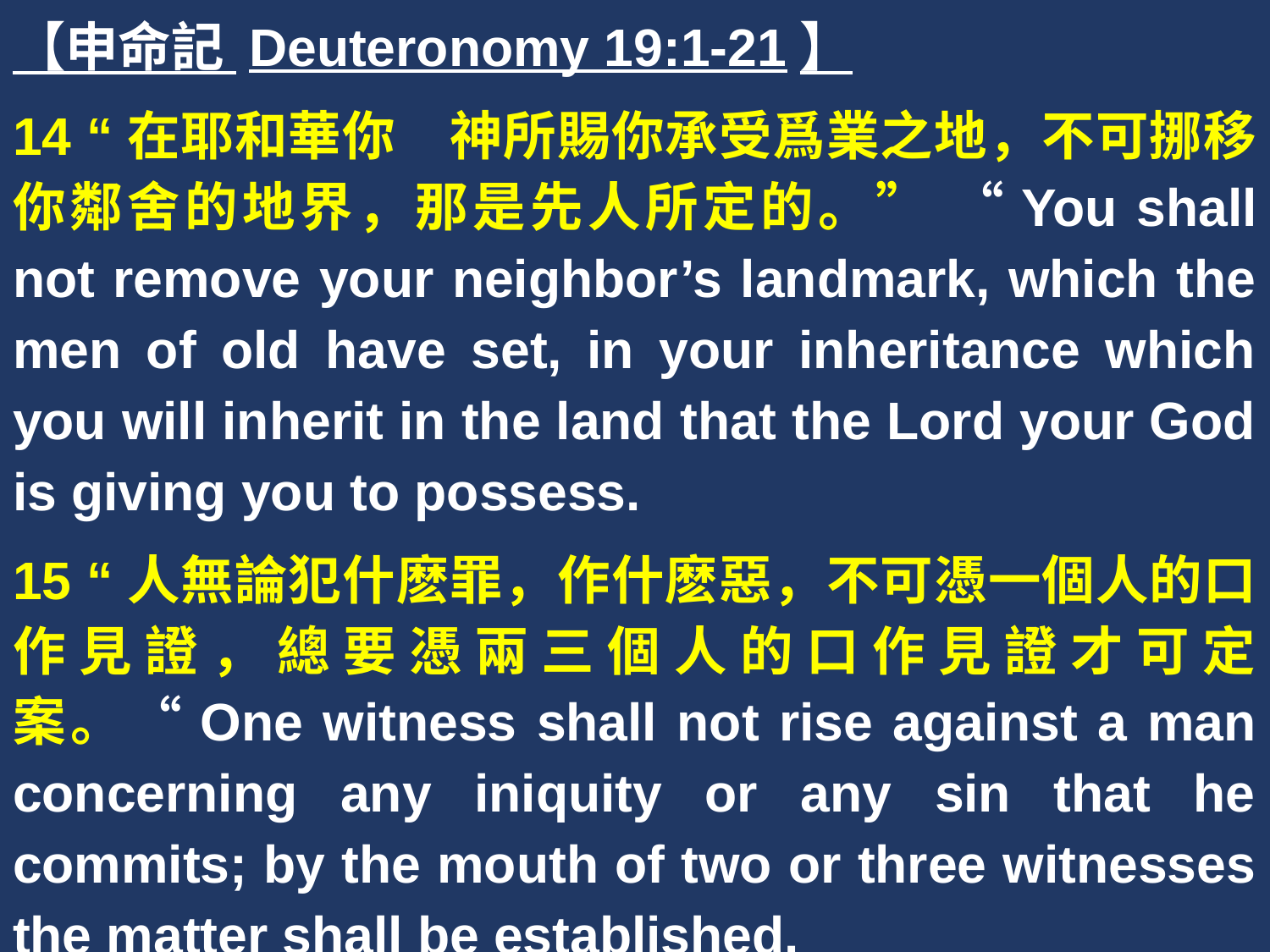

【申命記 Deuteronomy 19:1-21】
14 “在耶和華你　神所賜你承受爲業之地，不可挪移你鄰舍的地界，那是先人所定的。” “You shall not remove your neighbor’s landmark, which the men of old have set, in your inheritance which you will inherit in the land that the Lord your God is giving you to possess.
15 “人無論犯什麽罪，作什麽惡，不可憑一個人的口作見證，總要憑兩三個人的口作見證才可定案。“One witness shall not rise against a man concerning any iniquity or any sin that he commits; by the mouth of two or three witnesses the matter shall be established.